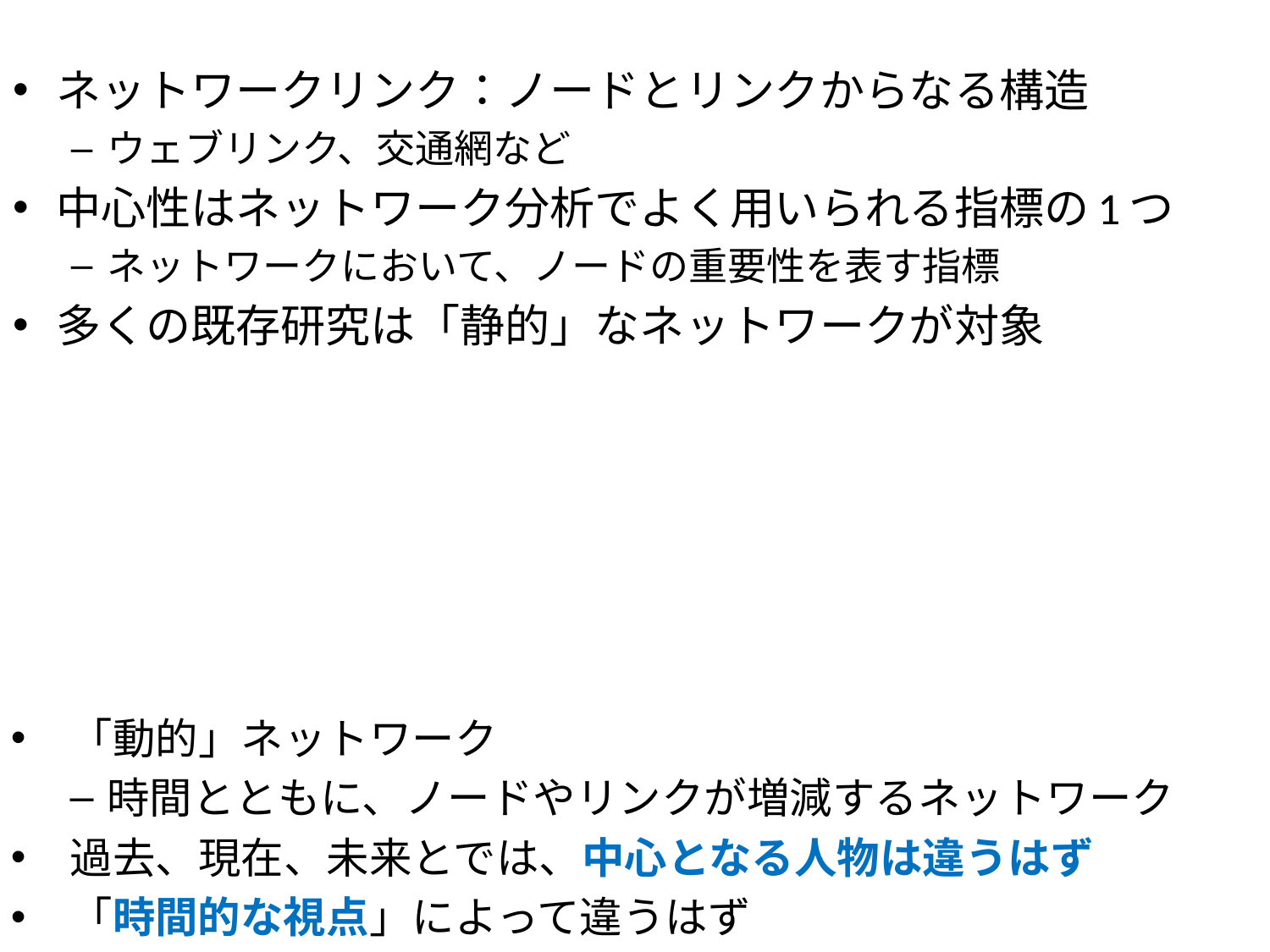

ネットワークリンク：ノードとリンクからなる構造
ウェブリンク、交通網など
中心性はネットワーク分析でよく用いられる指標の1つ
ネットワークにおいて、ノードの重要性を表す指標
多くの既存研究は「静的」なネットワークが対象
「動的」ネットワーク
時間とともに、ノードやリンクが増減するネットワーク
過去、現在、未来とでは、中心となる人物は違うはず
「時間的な視点」によって違うはず